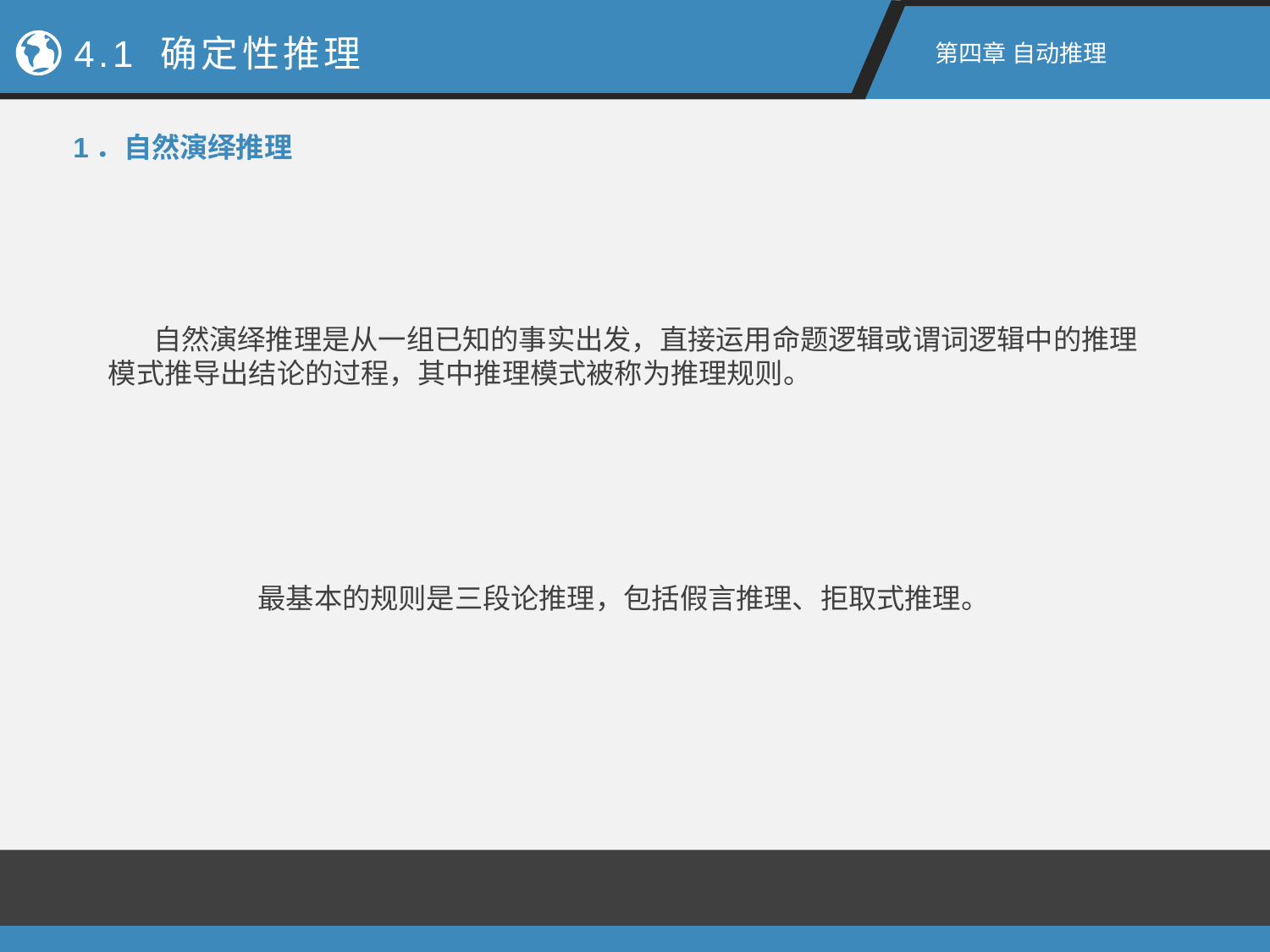

4.1 确定性推理

第四章 自动推理
1．自然演绎推理
      自然演绎推理是从一组已知的事实出发，直接运用命题逻辑或谓词逻辑中的推理模式推导出结论的过程，其中推理模式被称为推理规则。
最基本的规则是三段论推理，包括假言推理、拒取式推理。